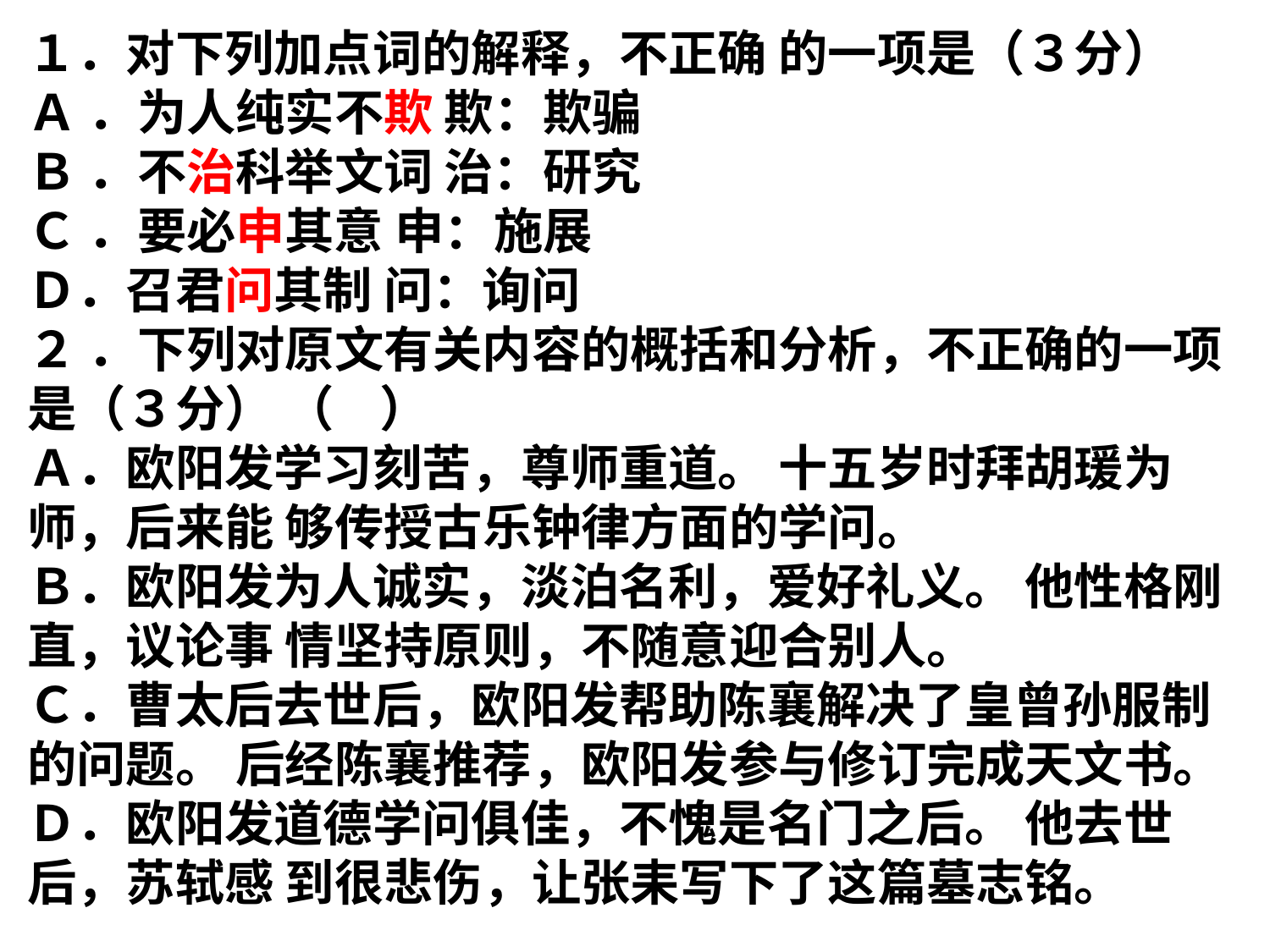

１．对下列加点词的解释，不正确 的一项是（３分）
Ａ ．为人纯实不欺 欺：欺骗
Ｂ ．不治科举文词 治：研究
Ｃ ．要必申其意 申：施展
Ｄ．召君问其制 问：询问
２ ．下列对原文有关内容的概括和分析，不正确的一项是（３分） （    ）
Ａ．欧阳发学习刻苦，尊师重道。 十五岁时拜胡瑗为师，后来能 够传授古乐钟律方面的学问。
Ｂ．欧阳发为人诚实，淡泊名利，爱好礼义。 他性格刚直，议论事 情坚持原则，不随意迎合别人。
Ｃ．曹太后去世后，欧阳发帮助陈襄解决了皇曾孙服制的问题。 后经陈襄推荐，欧阳发参与修订完成天文书。
Ｄ．欧阳发道德学问俱佳，不愧是名门之后。 他去世后，苏轼感 到很悲伤，让张耒写下了这篇墓志铭。